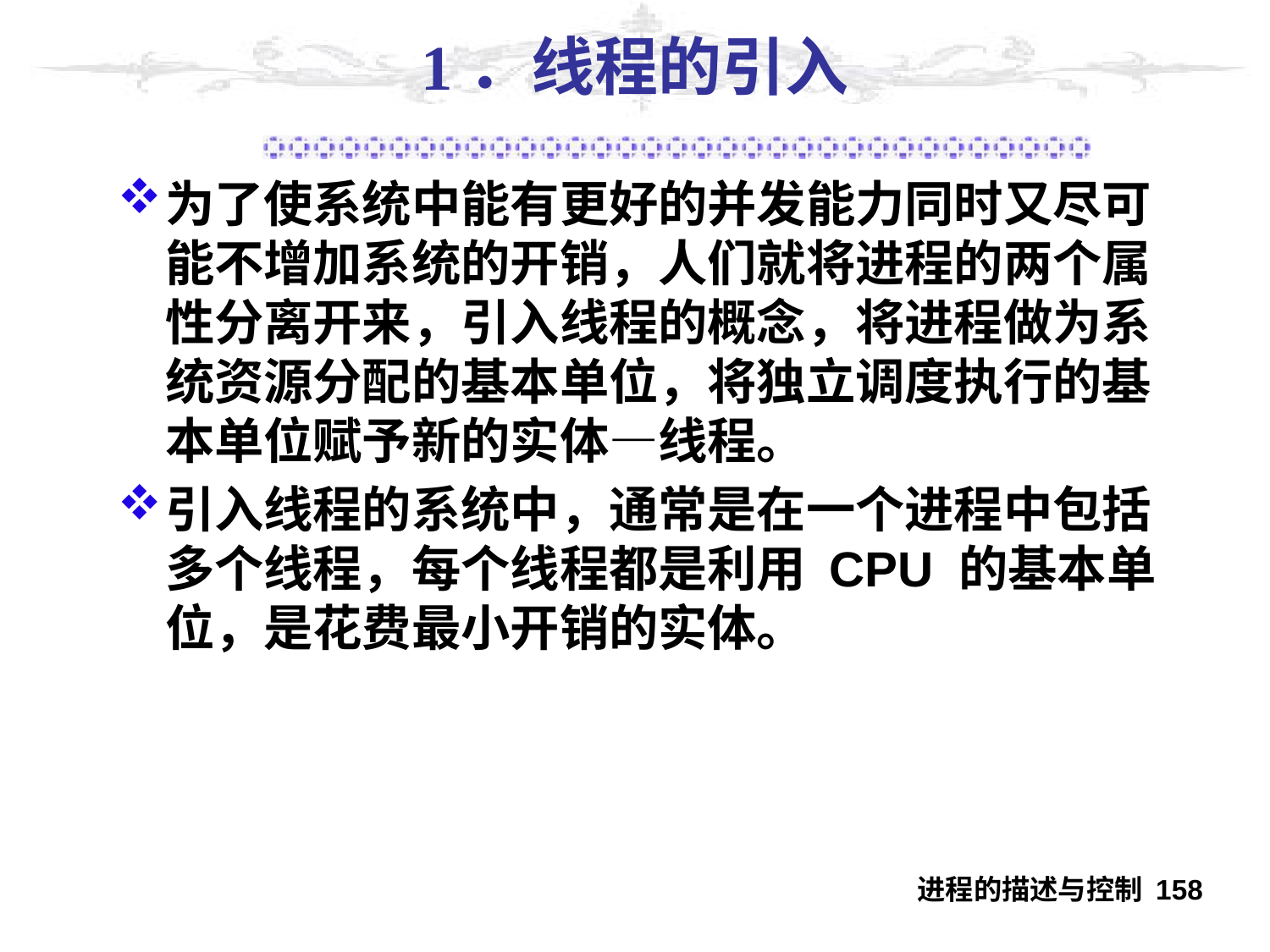

# 1．线程的引入
为了使系统中能有更好的并发能力同时又尽可能不增加系统的开销，人们就将进程的两个属性分离开来，引入线程的概念，将进程做为系统资源分配的基本单位，将独立调度执行的基本单位赋予新的实体—线程。
引入线程的系统中，通常是在一个进程中包括多个线程，每个线程都是利用 CPU 的基本单位，是花费最小开销的实体。